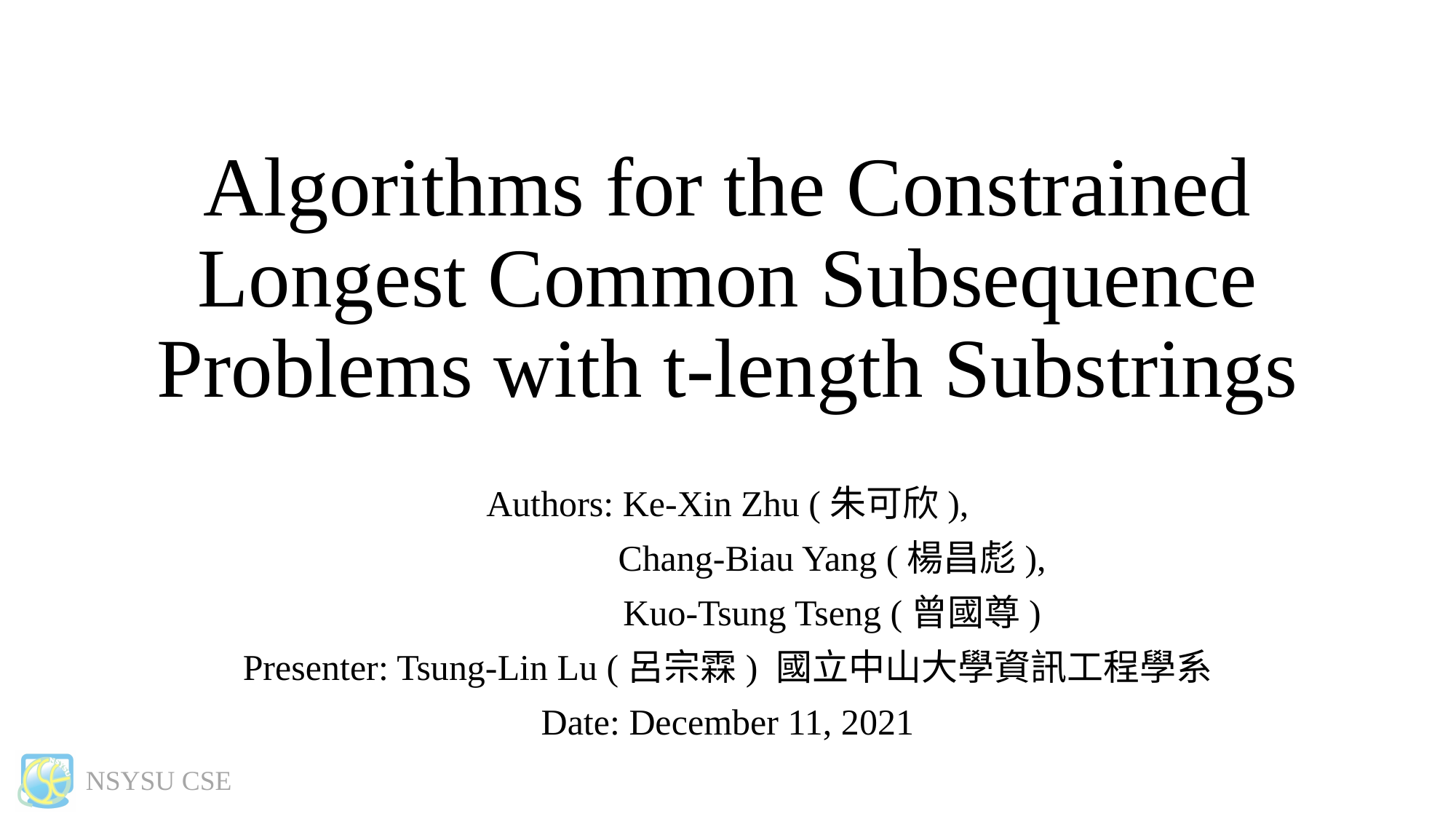

# Algorithms for the Constrained Longest Common Subsequence Problems with t-length Substrings
Authors: Ke-Xin Zhu (朱可欣),
                        Chang-Biau Yang (楊昌彪),
                       Kuo-Tsung Tseng (曾國尊)
Presenter: Tsung-Lin Lu (呂宗霖) 國立中山大學資訊工程學系
Date: December 11, 2021